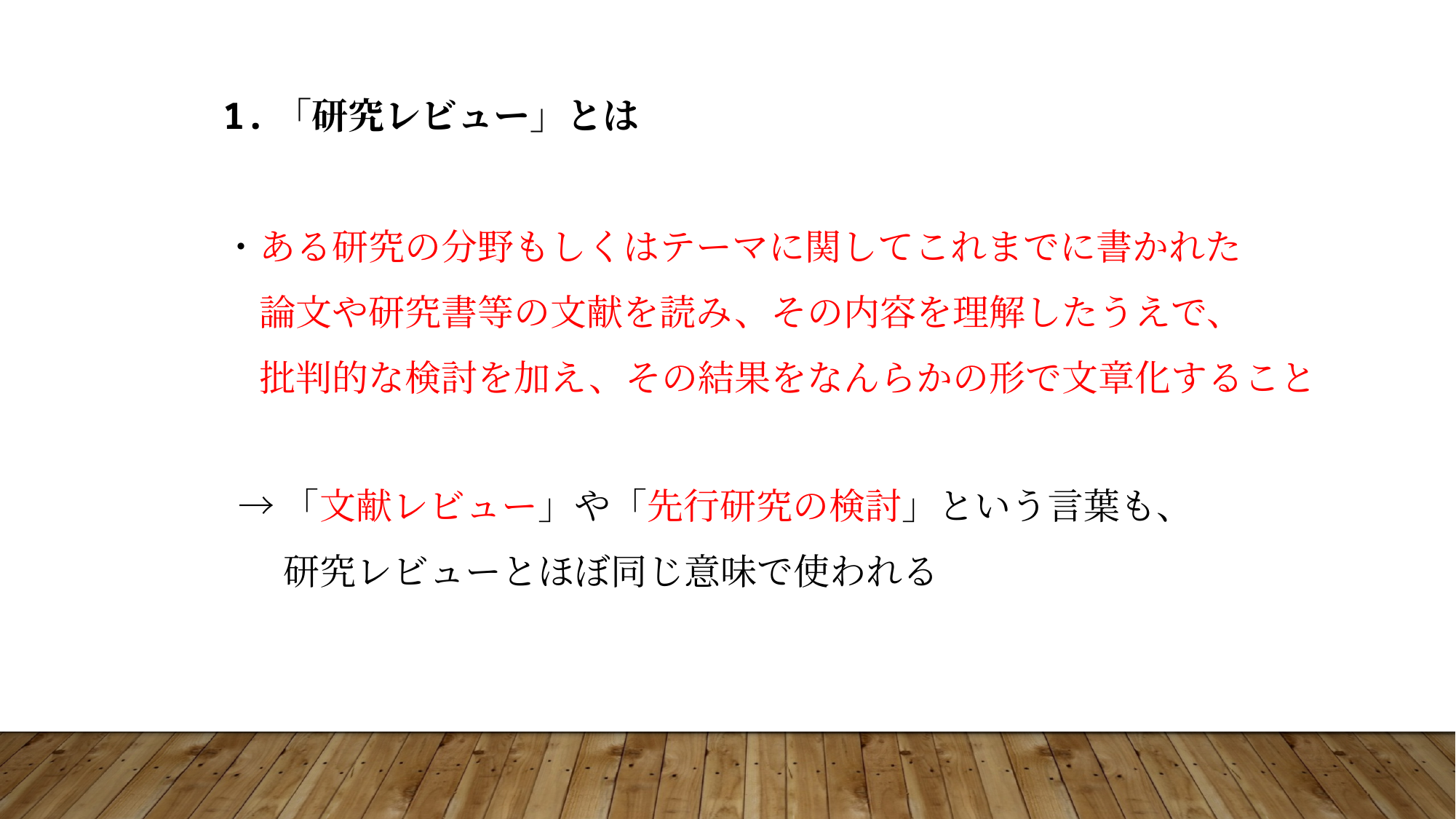

1.「研究レビュー」とは
・ある研究の分野もしくはテーマに関してこれまでに書かれた
　論文や研究書等の文献を読み、その内容を理解したうえで、
　批判的な検討を加え、その結果をなんらかの形で文章化すること

→「文献レビュー」や「先行研究の検討」という言葉も、
　 研究レビューとほぼ同じ意味で使われる